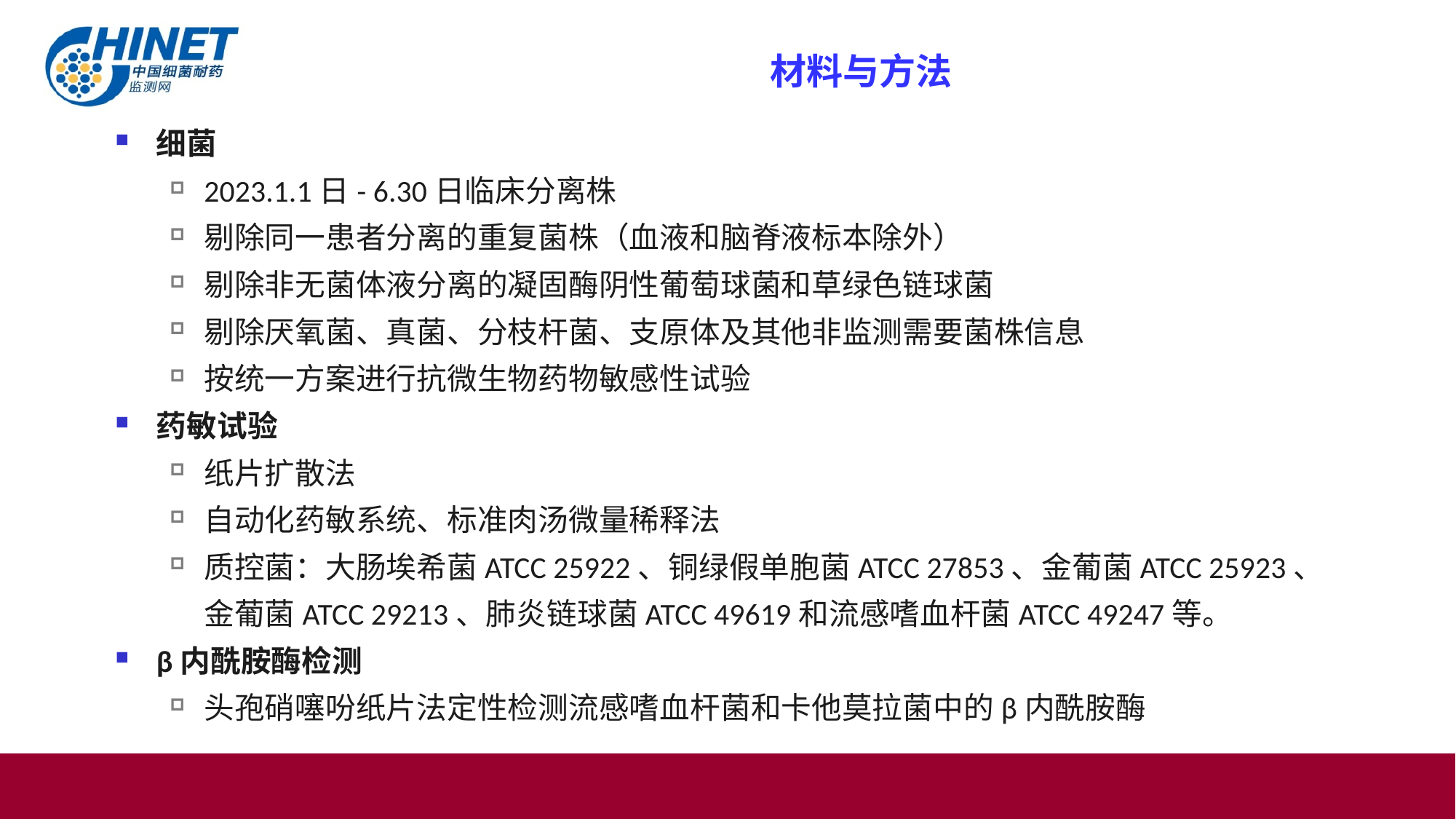

材料与方法
细菌
2023.1.1日- 6.30日临床分离株
剔除同一患者分离的重复菌株（血液和脑脊液标本除外）
剔除非无菌体液分离的凝固酶阴性葡萄球菌和草绿色链球菌
剔除厌氧菌、真菌、分枝杆菌、支原体及其他非监测需要菌株信息
按统一方案进行抗微生物药物敏感性试验
药敏试验
纸片扩散法
自动化药敏系统、标准肉汤微量稀释法
质控菌：大肠埃希菌ATCC 25922、铜绿假单胞菌ATCC 27853、金葡菌ATCC 25923、金葡菌ATCC 29213、肺炎链球菌ATCC 49619和流感嗜血杆菌ATCC 49247等。
β内酰胺酶检测
头孢硝噻吩纸片法定性检测流感嗜血杆菌和卡他莫拉菌中的β内酰胺酶